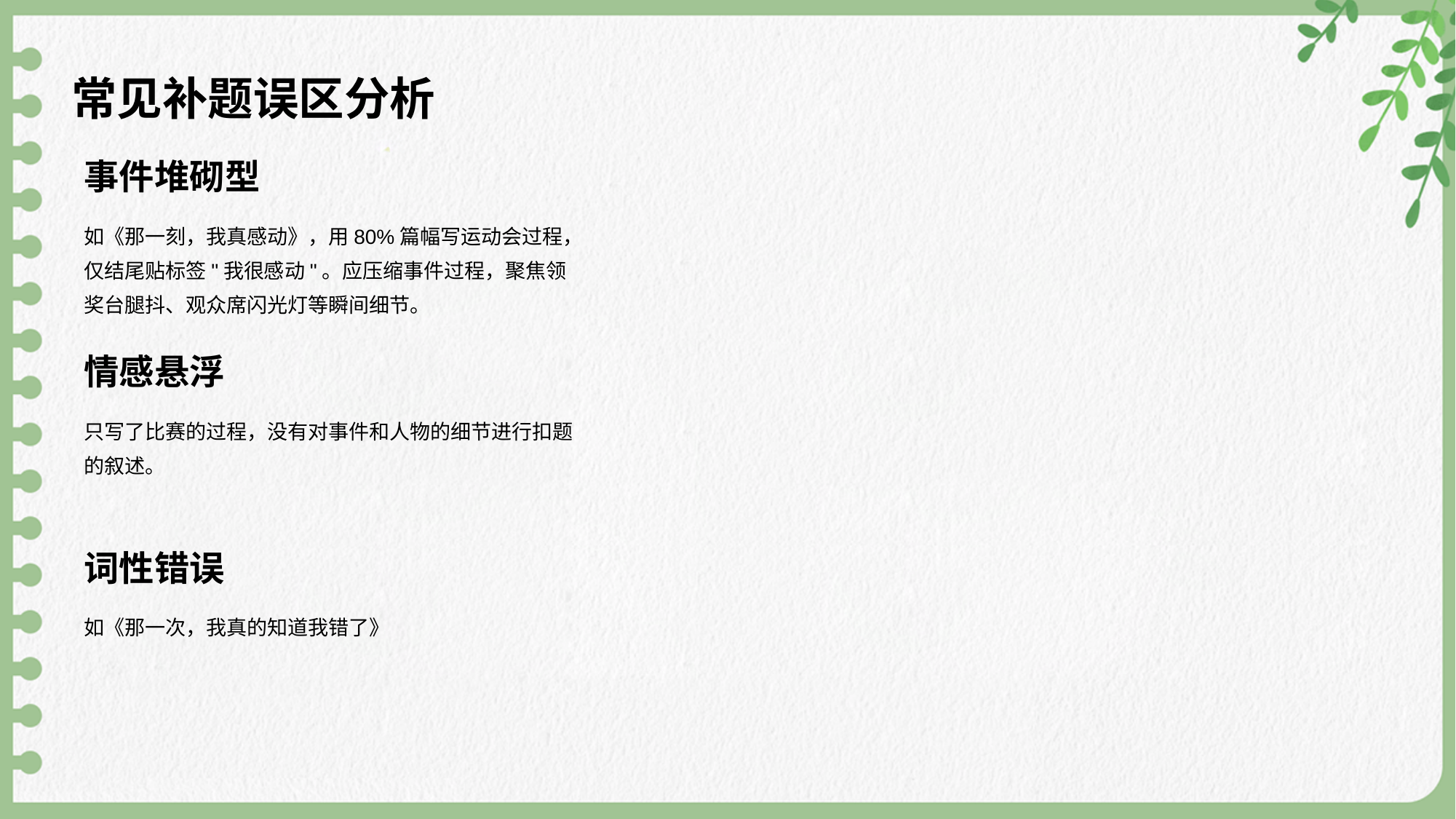

常见补题误区分析
事件堆砌型
如《那一刻，我真感动》，用80%篇幅写运动会过程，仅结尾贴标签"我很感动"。应压缩事件过程，聚焦领奖台腿抖、观众席闪光灯等瞬间细节。
情感悬浮
只写了比赛的过程，没有对事件和人物的细节进行扣题的叙述。
词性错误
如《那一次，我真的知道我错了》